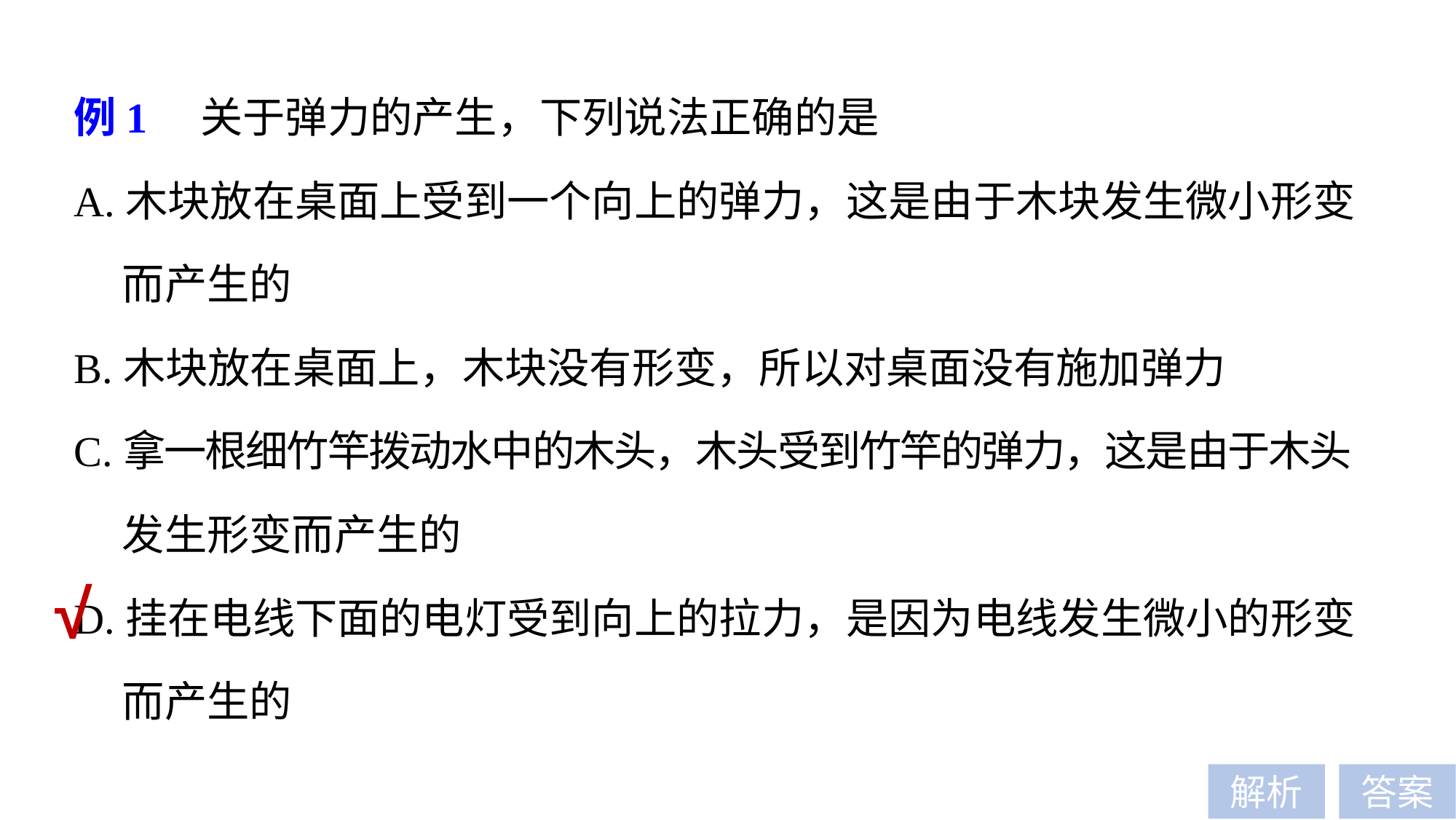

例1　关于弹力的产生，下列说法正确的是
A.木块放在桌面上受到一个向上的弹力，这是由于木块发生微小形变
    而产生的
B.木块放在桌面上，木块没有形变，所以对桌面没有施加弹力
C.拿一根细竹竿拨动水中的木头，木头受到竹竿的弹力，这是由于木头
    发生形变而产生的
D.挂在电线下面的电灯受到向上的拉力，是因为电线发生微小的形变
    而产生的
√
解析
答案